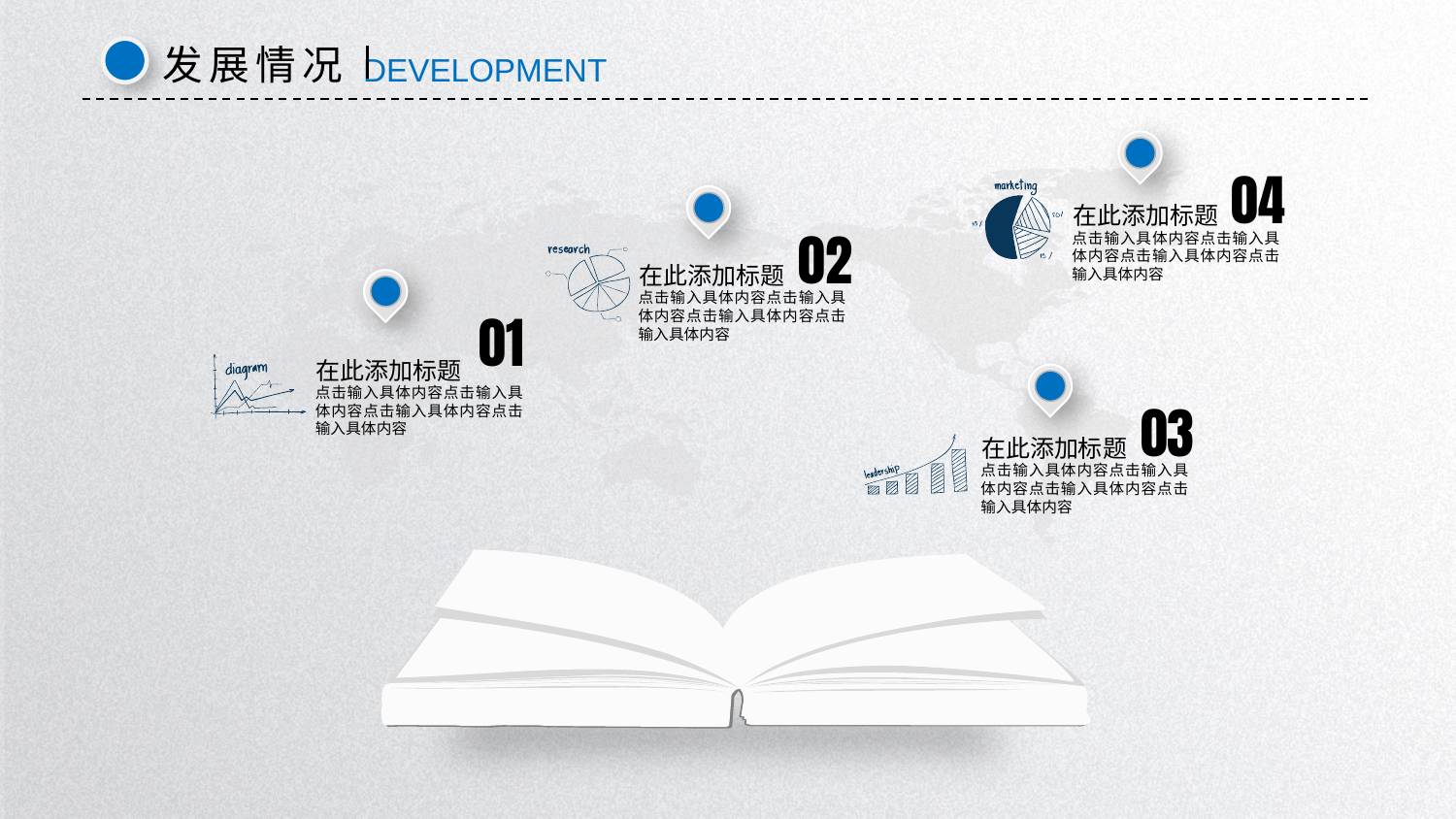

发展情况

DEVELOPMENT

04
在此添加标题
点击输入具体内容点击输入具体内容点击输入具体内容点击输入具体内容

02
在此添加标题
点击输入具体内容点击输入具体内容点击输入具体内容点击输入具体内容

01
在此添加标题
点击输入具体内容点击输入具体内容点击输入具体内容点击输入具体内容

03
在此添加标题
点击输入具体内容点击输入具体内容点击输入具体内容点击输入具体内容

11
延时符